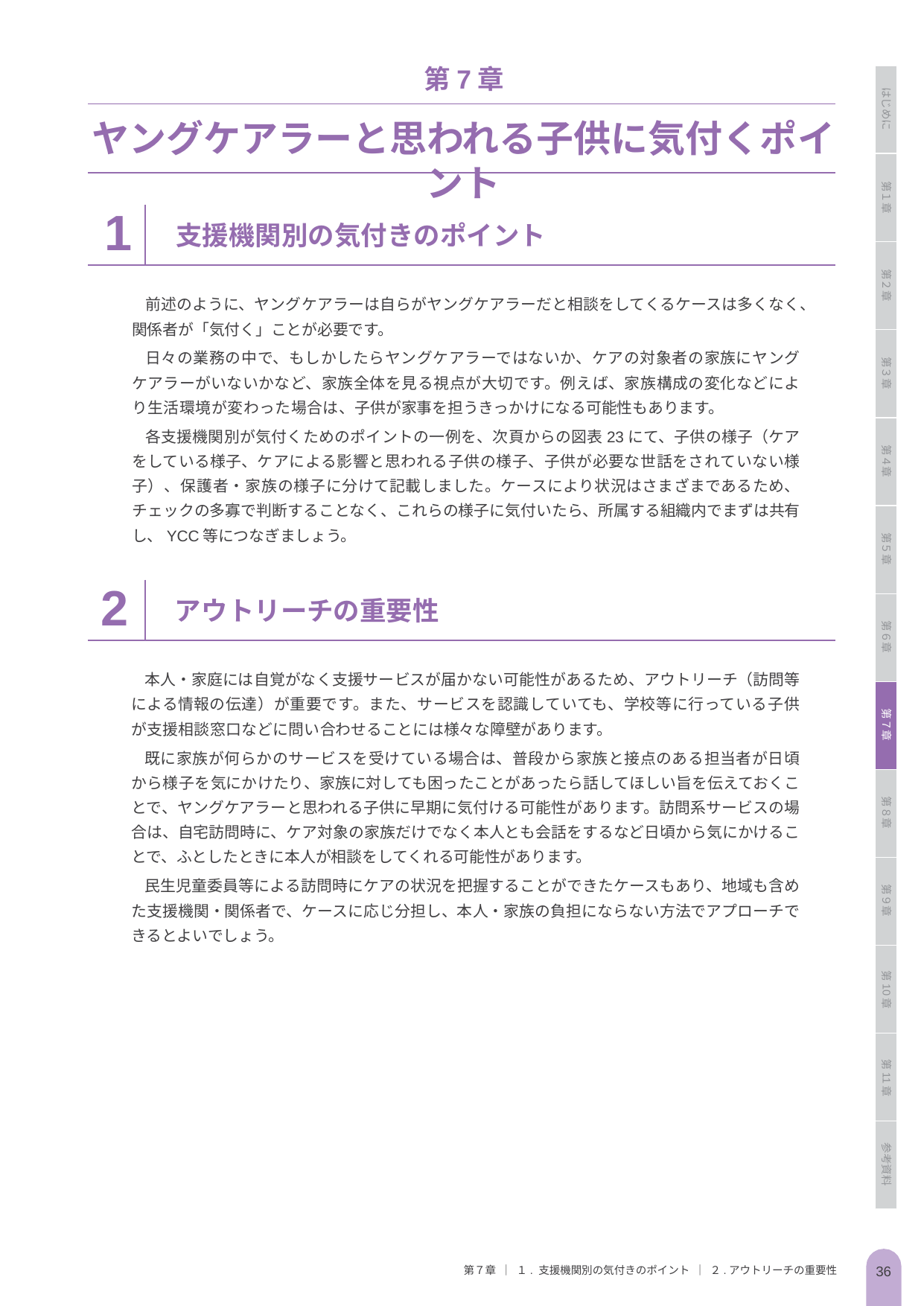

第7章

はじめに

# ヤングケアラーと思われる子供に気付くポイント

第１章
1

支援機関別の気付きのポイント

第２章
前述のように、ヤングケアラーは自らがヤングケアラーだと相談をしてくるケースは多くなく、関係者が「気付く」ことが必要です。
日々の業務の中で、もしかしたらヤングケアラーではないか、ケアの対象者の家族にヤングケアラーがいないかなど、家族全体を見る視点が大切です。例えば、家族構成の変化などにより生活環境が変わった場合は、子供が家事を担うきっかけになる可能性もあります。
各支援機関別が気付くためのポイントの一例を、次頁からの図表23にて、子供の様子（ケアをしている様子、ケアによる影響と思われる子供の様子、子供が必要な世話をされていない様子）、保護者・家族の様子に分けて記載しました。ケースにより状況はさまざまであるため、チェックの多寡で判断することなく、これらの様子に気付いたら、所属する組織内でまずは共有し、YCC等につなぎましょう。

第３章

第４章

第５章
2

アウトリーチの重要性

第６章
本人・家庭には自覚がなく支援サービスが届かない可能性があるため、アウトリーチ（訪問等による情報の伝達）が重要です。また、サービスを認識していても、学校等に行っている子供が支援相談窓口などに問い合わせることには様々な障壁があります。
既に家族が何らかのサービスを受けている場合は、普段から家族と接点のある担当者が日頃から様子を気にかけたり、家族に対しても困ったことがあったら話してほしい旨を伝えておくことで、ヤングケアラーと思われる子供に早期に気付ける可能性があります。訪問系サービスの場合は、自宅訪問時に、ケア対象の家族だけでなく本人とも会話をするなど日頃から気にかけることで、ふとしたときに本人が相談をしてくれる可能性があります。
民生児童委員等による訪問時にケアの状況を把握することができたケースもあり、地域も含めた支援機関・関係者で、ケースに応じ分担し、本人・家族の負担にならない方法でアプローチできるとよいでしょう。

第７章

第８章

第９章
第10章

第11章

参考資料

36
第７章  ｜  １. 支援機関別の気付きのポイント  ｜  ２.アウトリーチの重要性